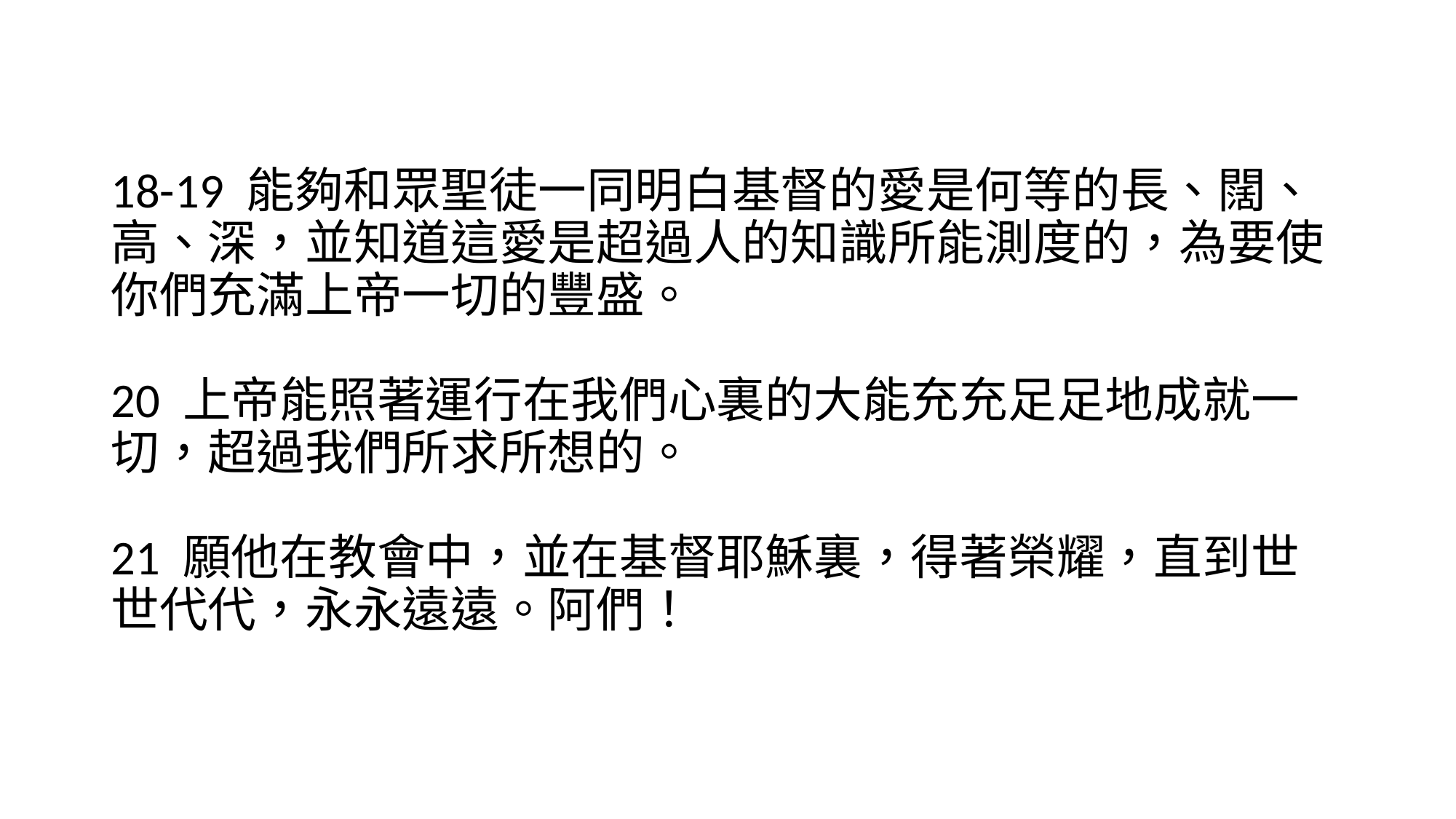

# 18-19 能夠和眾聖徒一同明白基督的愛是何等的長、闊、高、深，並知道這愛是超過人的知識所能測度的，為要使你們充滿上帝一切的豐盛。 20 上帝能照著運行在我們心裏的大能充充足足地成就一切，超過我們所求所想的。 21 願他在教會中，並在基督耶穌裏，得著榮耀，直到世世代代，永永遠遠。阿們！